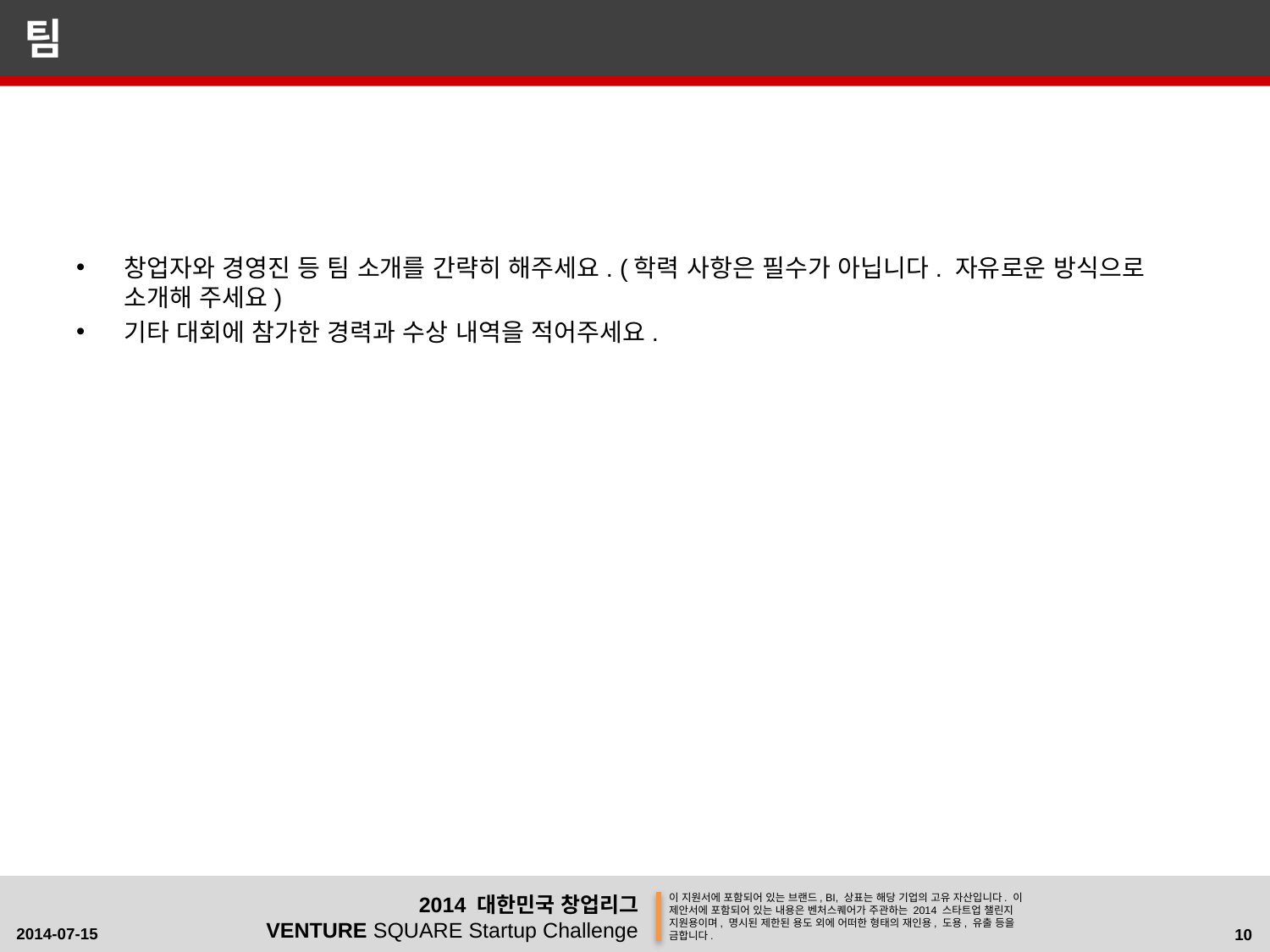

팀
창업자와 경영진 등 팀 소개를 간략히 해주세요. (학력 사항은 필수가 아닙니다. 자유로운 방식으로 소개해 주세요)
기타 대회에 참가한 경력과 수상 내역을 적어주세요.